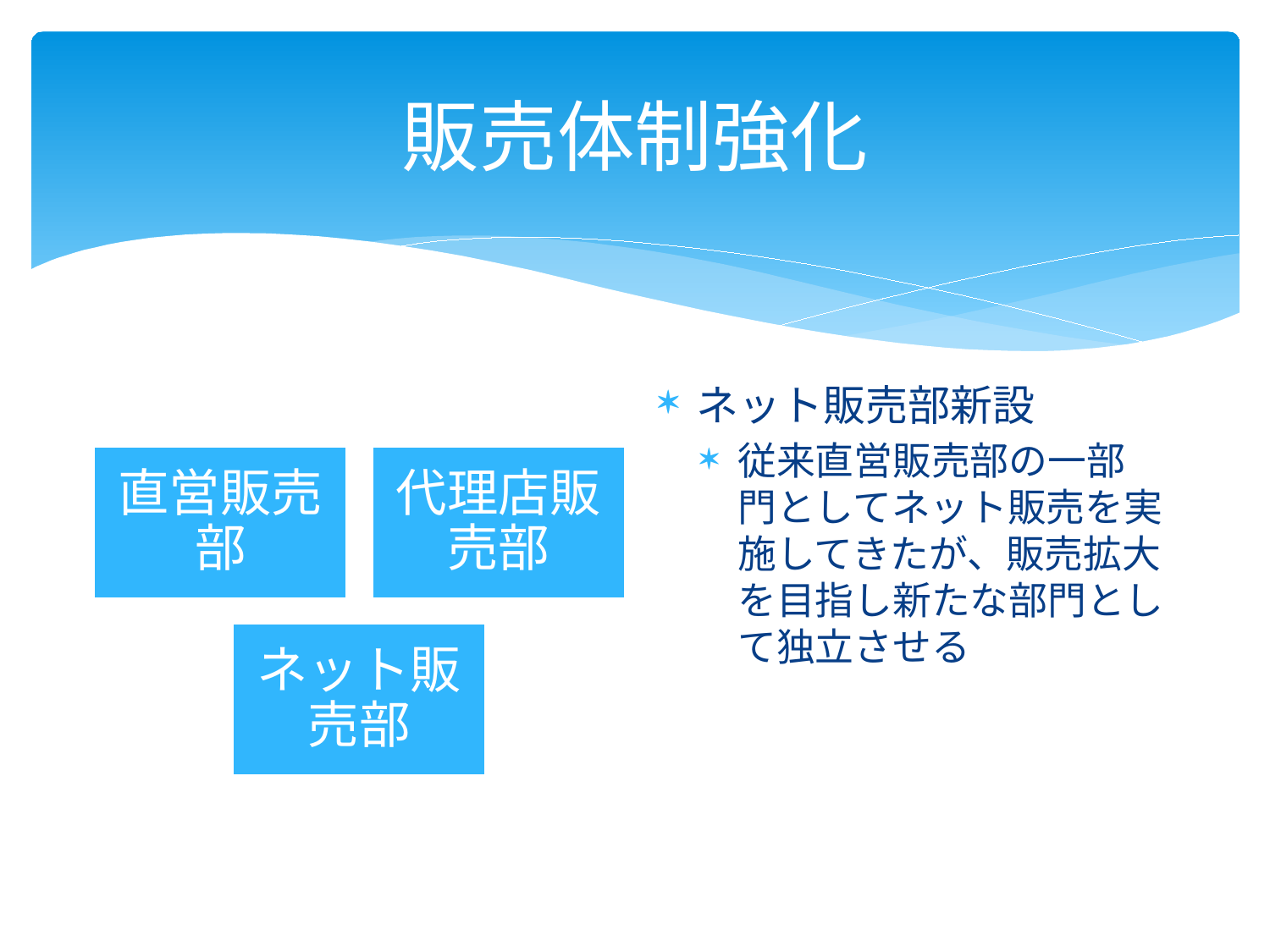

# 販売体制強化
ネット販売部新設
従来直営販売部の一部門としてネット販売を実施してきたが、販売拡大を目指し新たな部門として独立させる
直営販売部
代理店販売部
ネット販売部